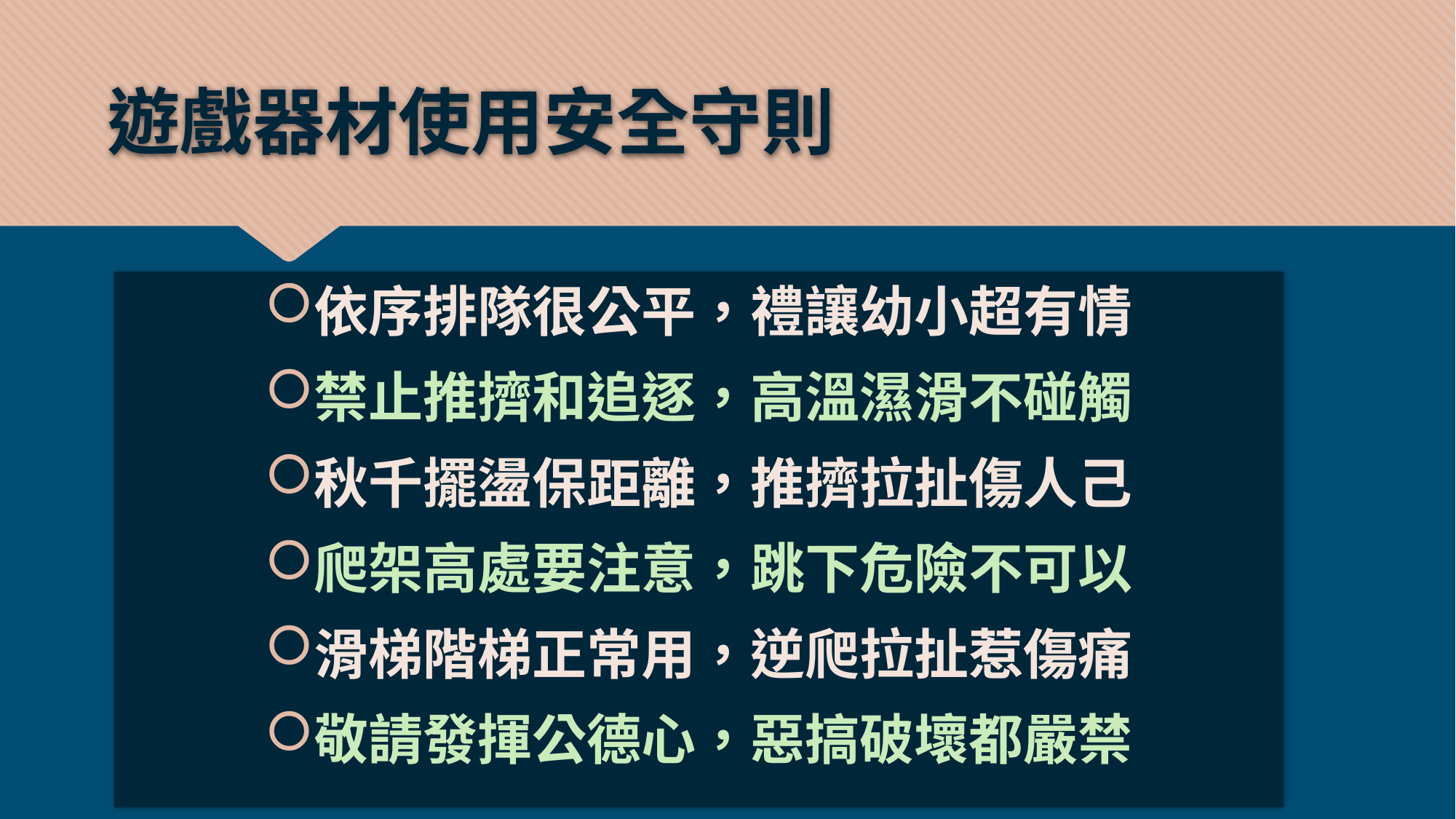

# 遊戲器材使用安全守則
依序排隊很公平，禮讓幼小超有情
禁止推擠和追逐，高溫濕滑不碰觸
秋千擺盪保距離，推擠拉扯傷人己
爬架高處要注意，跳下危險不可以
滑梯階梯正常用，逆爬拉扯惹傷痛
敬請發揮公德心，惡搞破壞都嚴禁